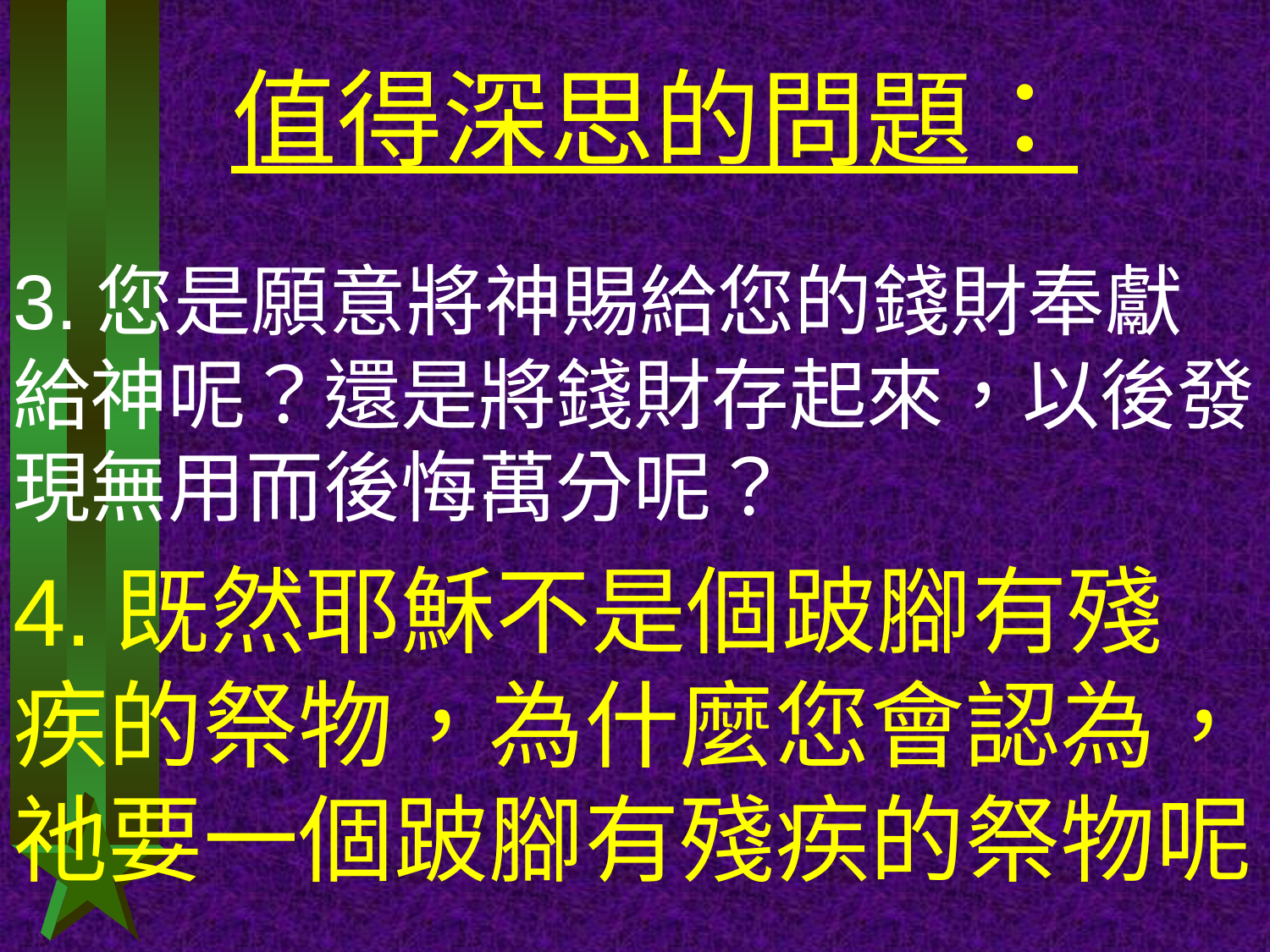

# 值得深思的問題：
3.您是願意將神賜給您的錢財奉獻給神呢？還是將錢財存起來，以後發現無用而後悔萬分呢？
4.既然耶穌不是個跛腳有殘疾的祭物，為什麼您會認為，祂要一個跛腳有殘疾的祭物呢？